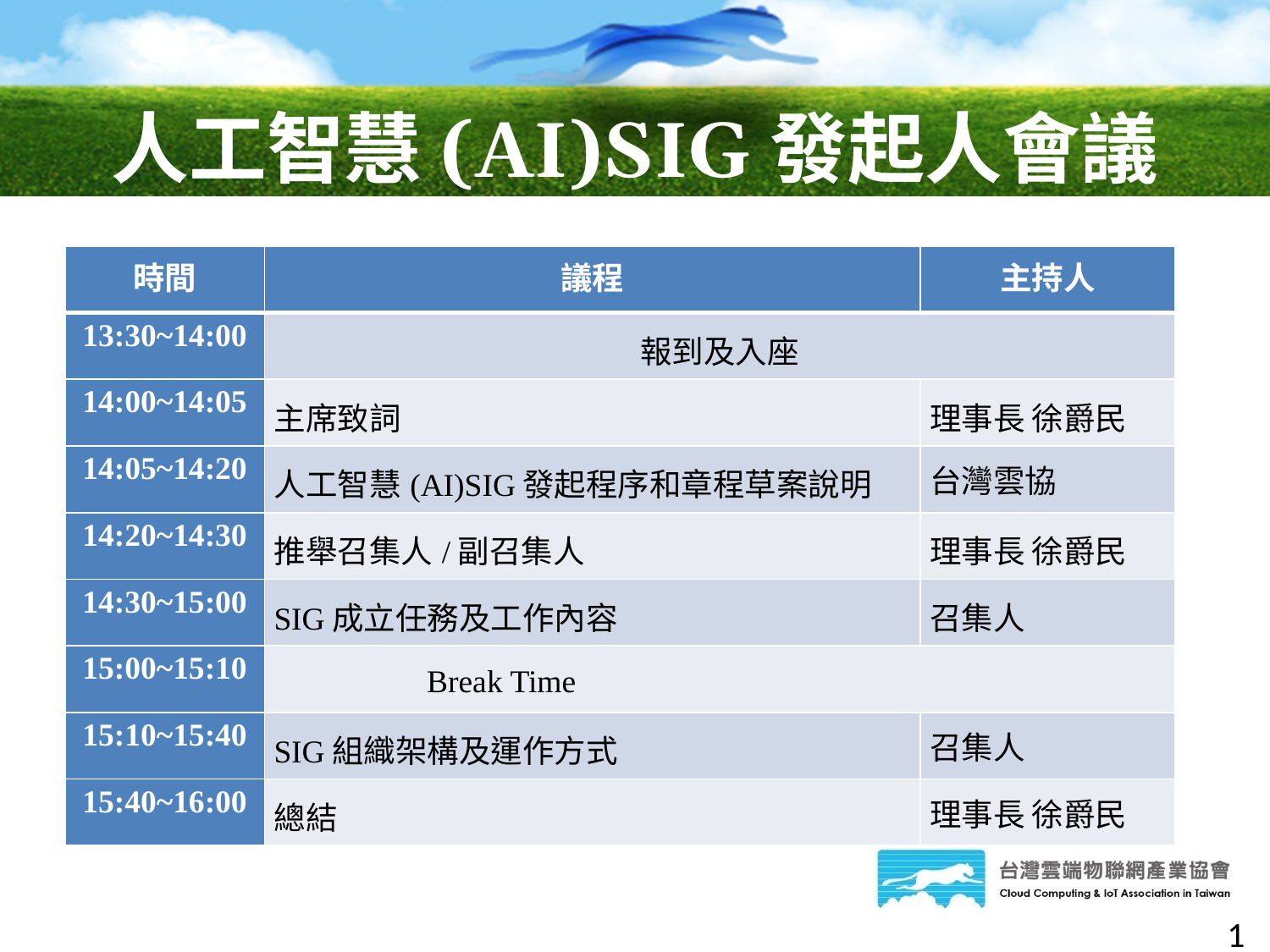

人工智慧(AI)SIG發起人會議
| 時間 | 議程 | 主持人 |
| --- | --- | --- |
| 13:30~14:00 | 報到及入座 |  |
| 14:00~14:05 | 主席致詞 | 理事長 徐爵民 |
| 14:05~14:20 | 人工智慧(AI)SIG發起程序和章程草案說明 | 台灣雲協 |
| 14:20~14:30 | 推舉召集人/副召集人 | 理事長 徐爵民 |
| 14:30~15:00 | SIG成立任務及工作內容 | 召集人 |
| 15:00~15:10 | Break Time |  |
| 15:10~15:40 | SIG組織架構及運作方式 | 召集人 |
| 15:40~16:00 | 總結 | 理事長 徐爵民 |